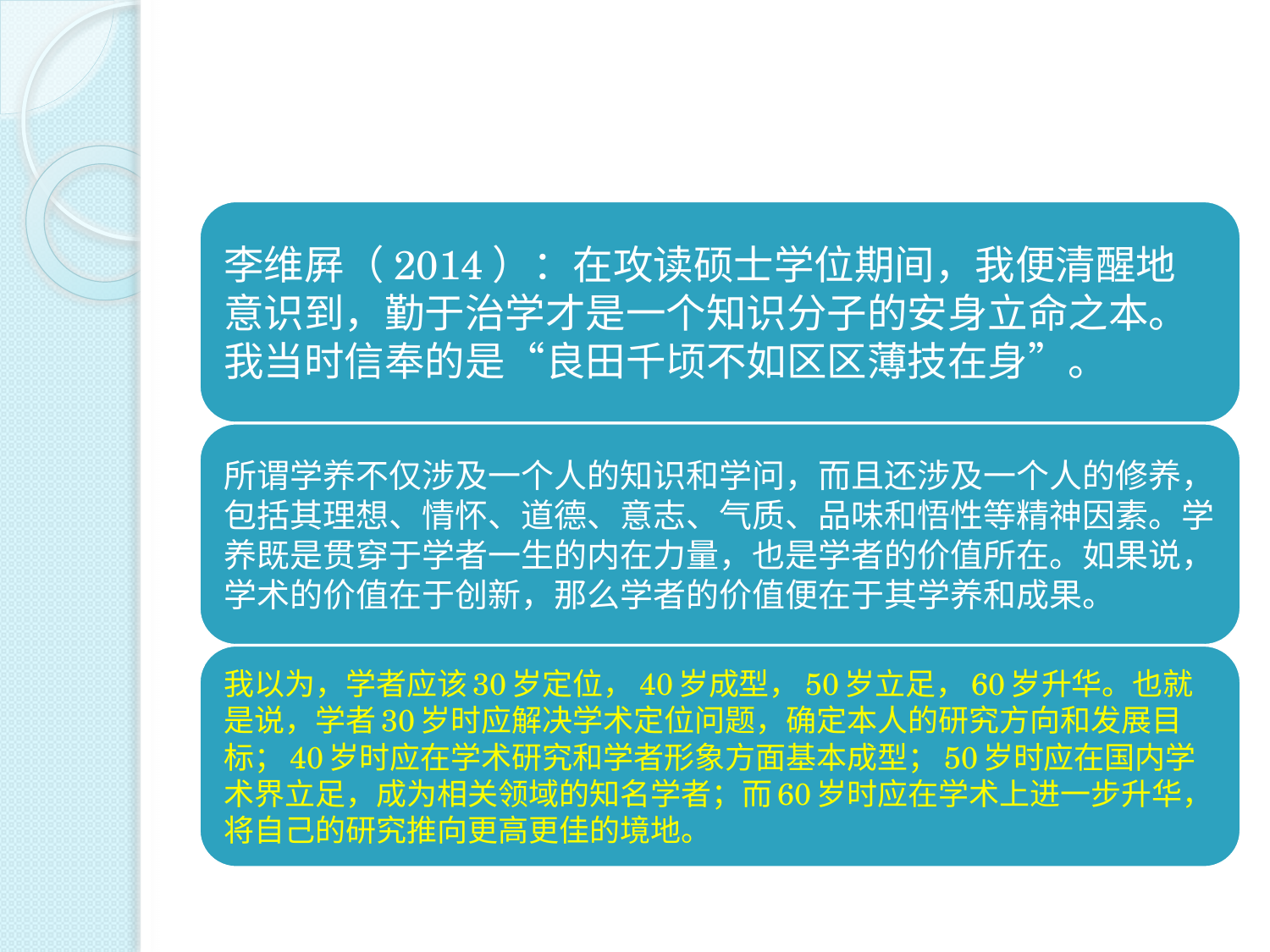

#
李维屛（2014）：在攻读硕士学位期间，我便清醒地意识到，勤于治学才是一个知识分子的安身立命之本。我当时信奉的是“良田千顷不如区区薄技在身”。
所谓学养不仅涉及一个人的知识和学问，而且还涉及一个人的修养，包括其理想、情怀、道德、意志、气质、品味和悟性等精神因素。学养既是贯穿于学者一生的内在力量，也是学者的价值所在。如果说，学术的价值在于创新，那么学者的价值便在于其学养和成果。
我以为，学者应该30岁定位，40岁成型，50岁立足，60岁升华。也就是说，学者30岁时应解决学术定位问题，确定本人的研究方向和发展目标；40岁时应在学术研究和学者形象方面基本成型；50岁时应在国内学术界立足，成为相关领域的知名学者；而60岁时应在学术上进一步升华，将自己的研究推向更高更佳的境地。